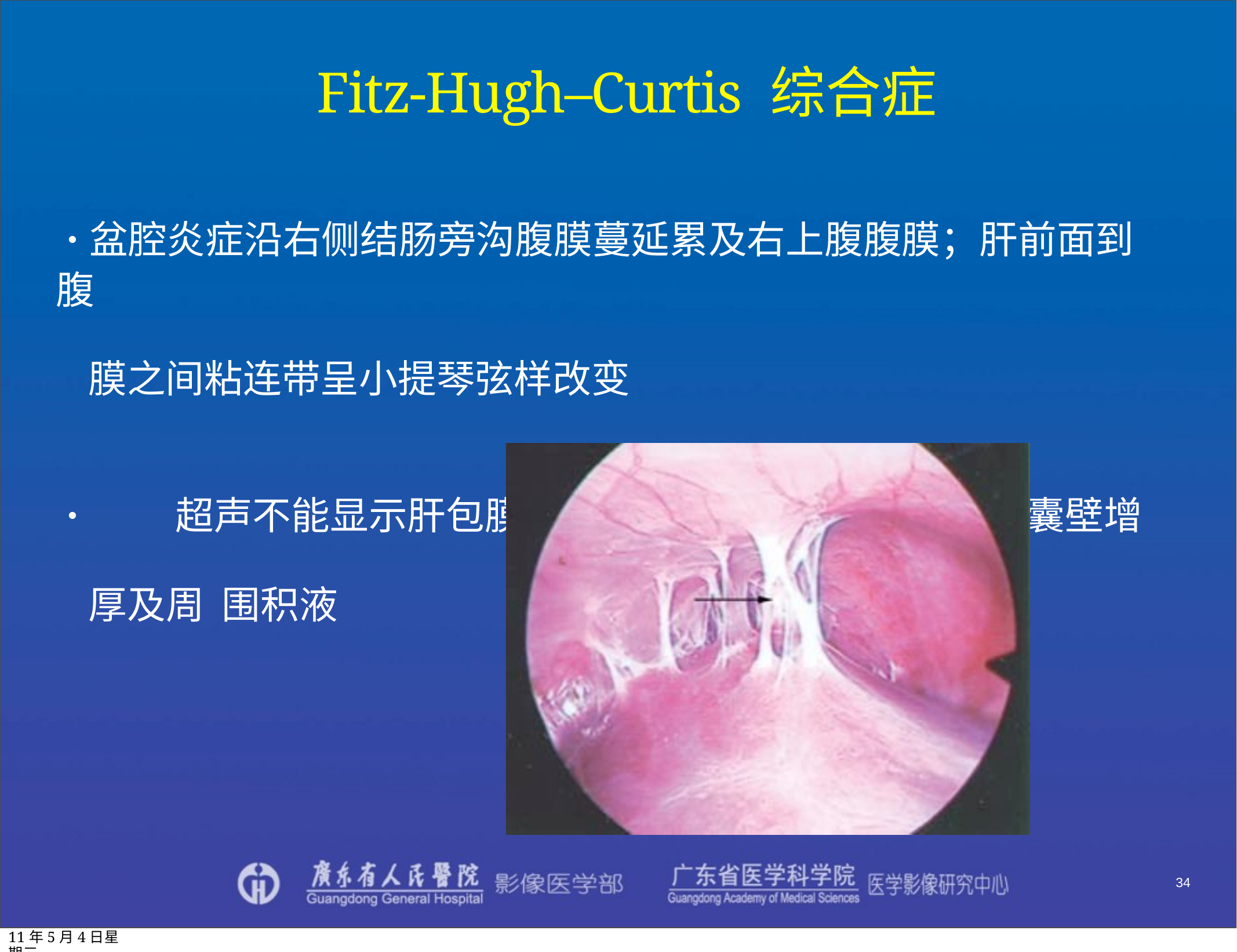

# Fitz-Hugh–Curtis 综合症
•	盆腔炎症沿右侧结肠旁沟腹膜蔓延累及右上腹腹膜；肝前面到腹

膜之间粘连带呈小提琴弦样改变
•	超声不能显示肝包膜的炎症；胆囊受累，可显示胆囊壁增厚及周  围积液

34
11年5月4日星期三